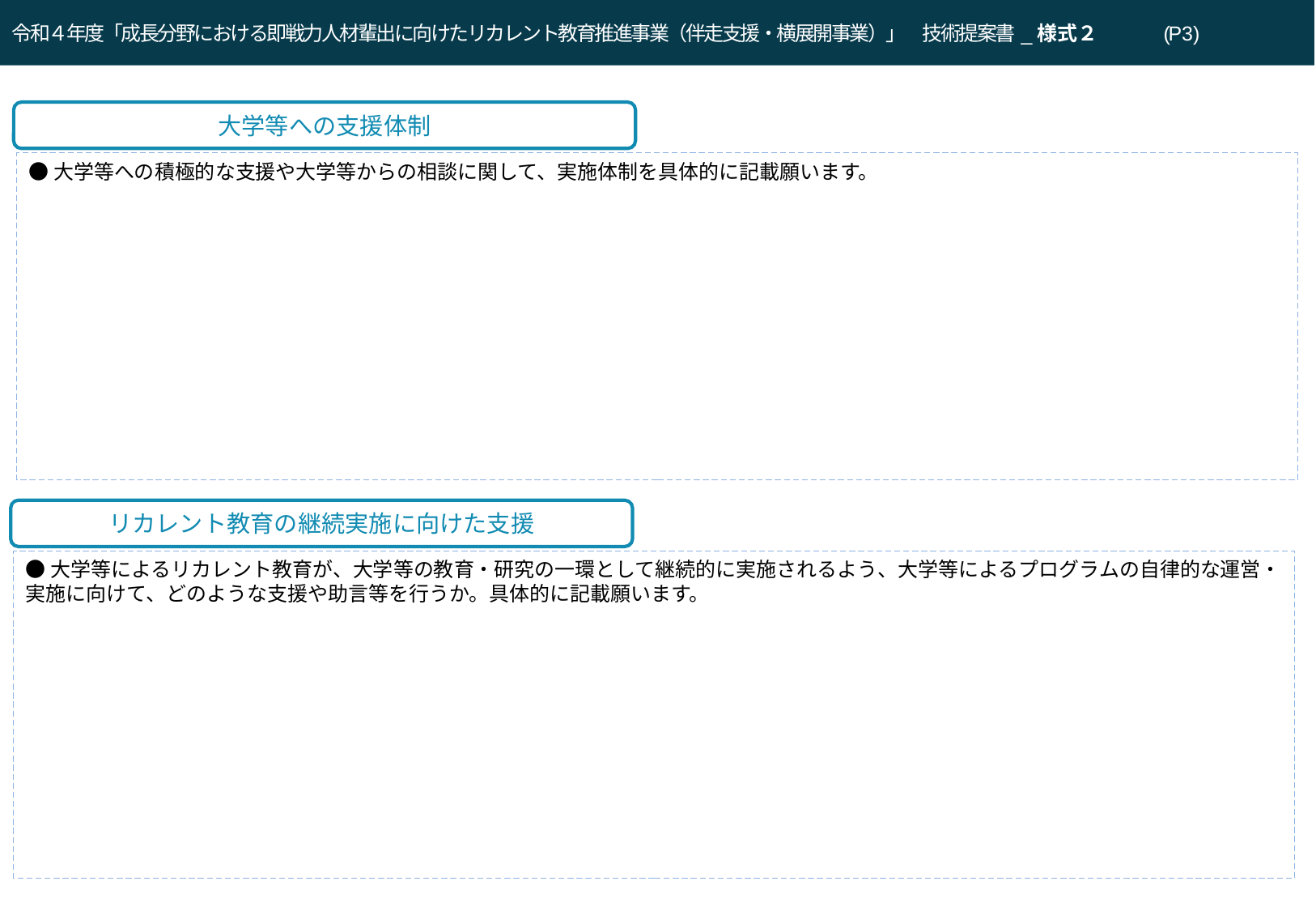

令和４年度「成長分野における即戦力人材輩出に向けたリカレント教育推進事業（伴走支援・横展開事業）」　技術提案書_様式２　　　(P3)
令和３年度「DX等成長分野を中心とした就職・転職支援のためのリカレント教育推進事業」企画提案書（Ⅰ：DXリテラシー）(P3)
大学等への支援体制
●大学等への積極的な支援や大学等からの相談に関して、実施体制を具体的に記載願います。

リカレント教育の継続実施に向けた支援
●大学等によるリカレント教育が、大学等の教育・研究の一環として継続的に実施されるよう、大学等によるプログラムの自律的な運営・実施に向けて、どのような支援や助言等を行うか。具体的に記載願います。